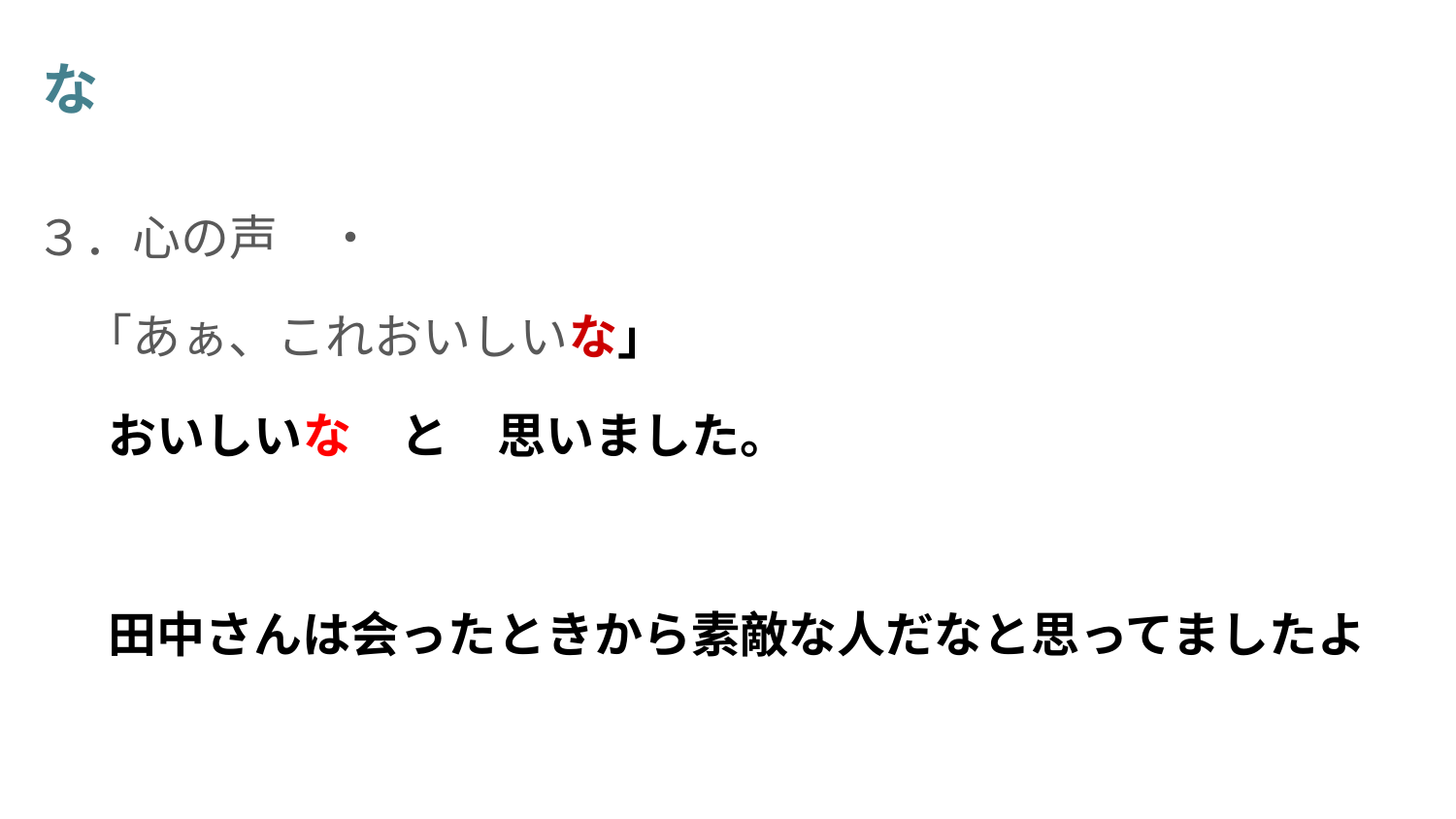

# な

３．心の声　・
　「あぁ、これおいしいな」
おいしいな　と　思いました。

田中さんは会ったときから素敵な人だなと思ってましたよ